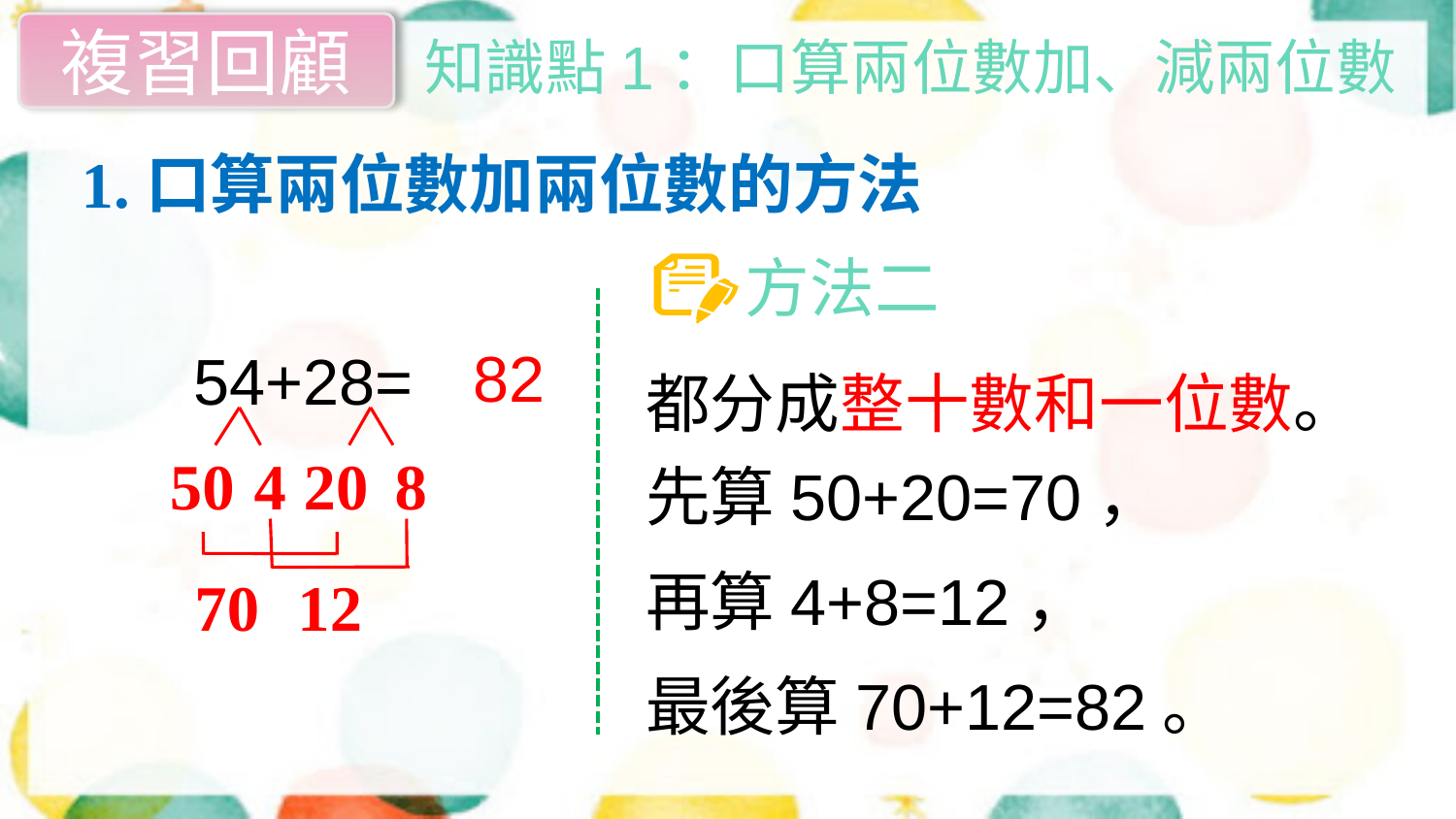

複習回顧
知識點1：口算兩位數加、減兩位數
1.口算兩位數加兩位數的方法
方法二

82
54+28=
都分成整十數和一位數。先算50+20=70，
再算4+8=12，
最後算70+12=82。

50
4
20
8

70
12